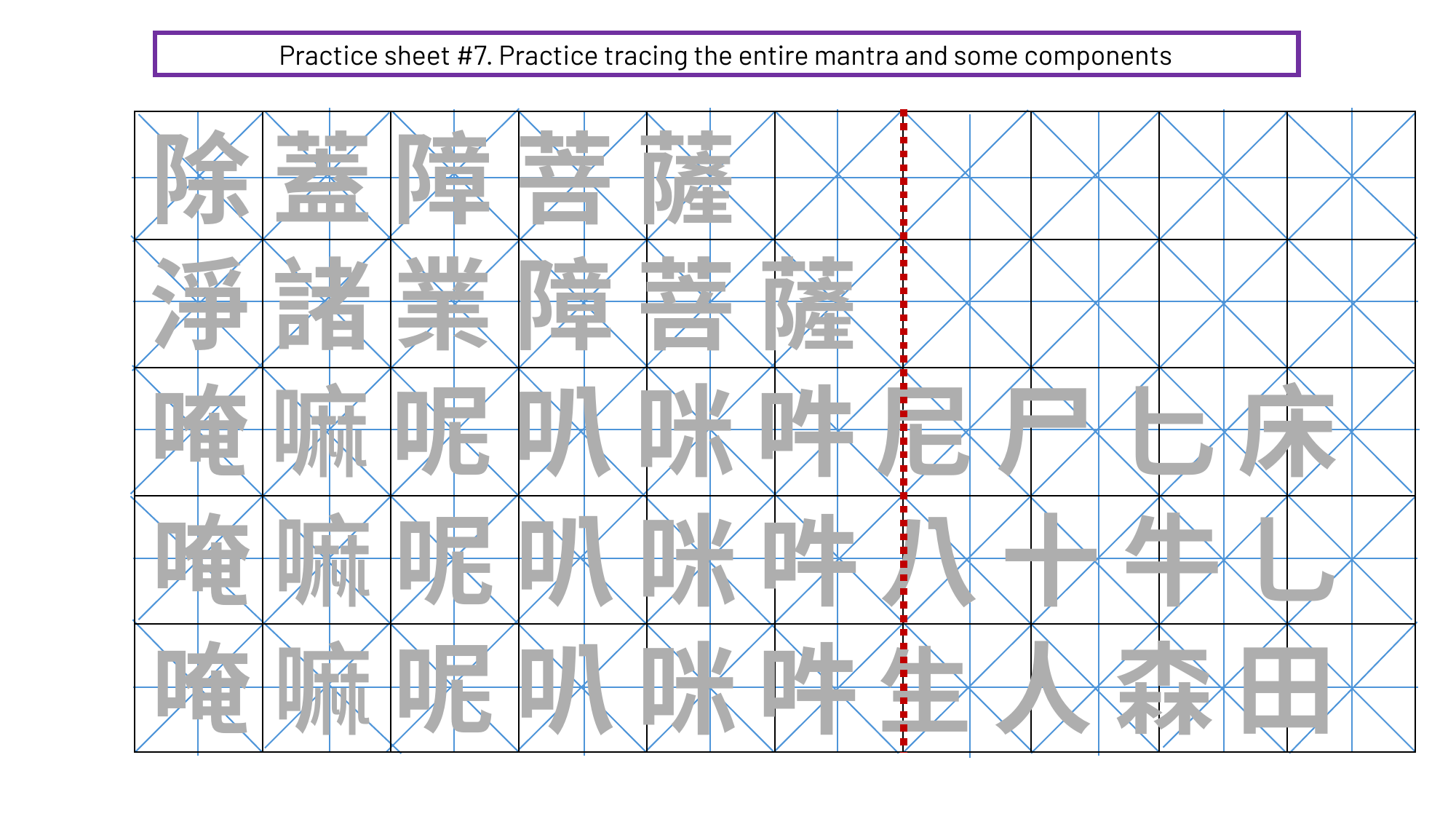

Practice sheet #7. Practice tracing the entire mantra and some components

除 蓋 障 菩 薩
|  |  |  |  |  |  |  |  |  |  |
| --- | --- | --- | --- | --- | --- | --- | --- | --- | --- |
|  |  |  |  |  |  |  |  |  |  |
|  |  |  |  |  |  |  |  |  |  |
|  |  |  |  |  |  |  |  |  |  |
|  |  |  |  |  |  |  |  |  |  |
淨 諸 業 障 菩 薩

唵 嘛 呢 叭 咪 吽 尼 尸 匕 床
唵 嘛 呢 叭 咪 吽 八 十 牛 乚
唵 嘛 呢 叭 咪 吽 生 人 森 田